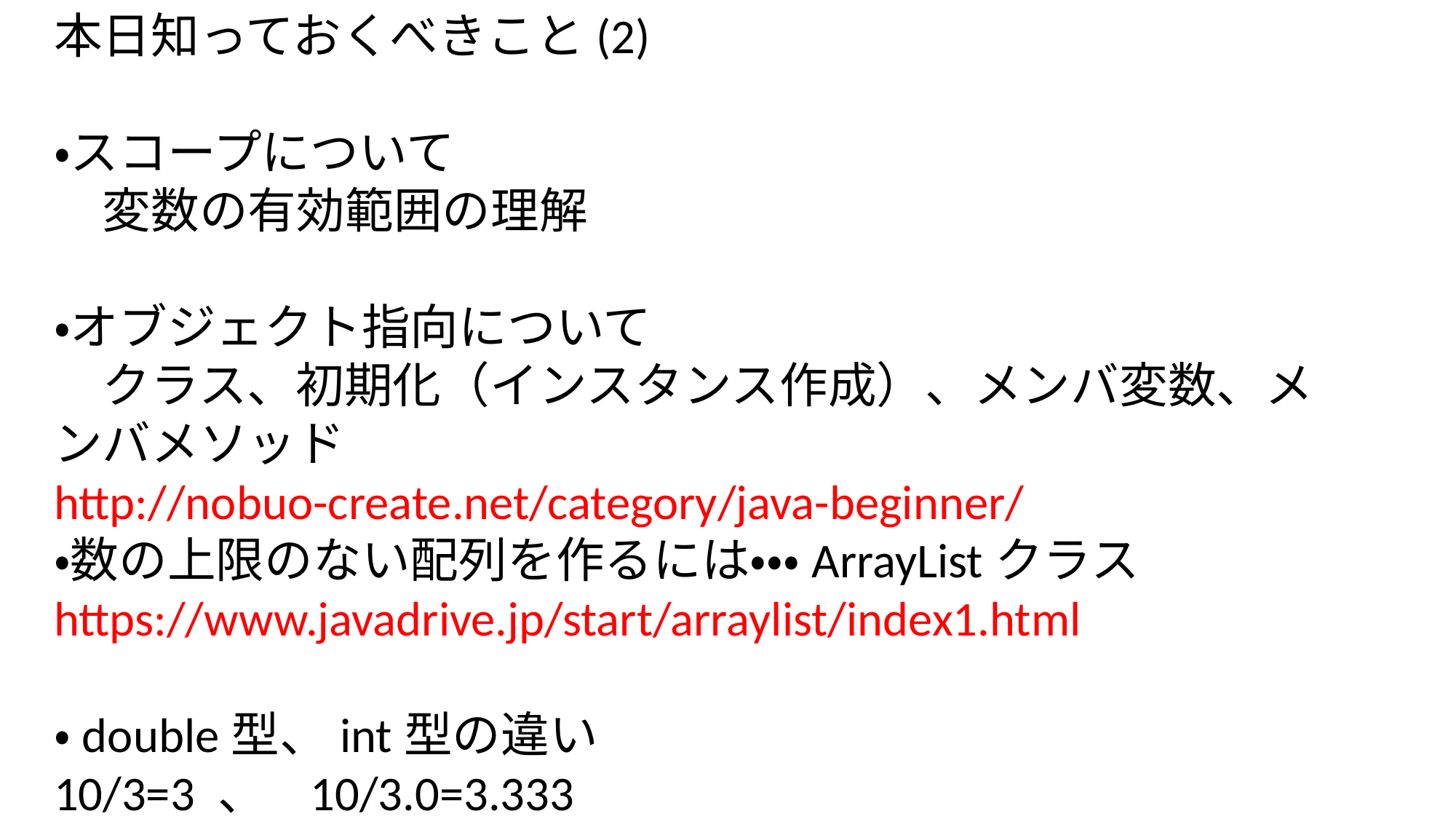

本日知っておくべきこと(2)

・スコープについて
　変数の有効範囲の理解

・オブジェクト指向について
　クラス、初期化（インスタンス作成）、メンバ変数、メンバメソッド
http://nobuo-create.net/category/java-beginner/
・数の上限のない配列を作るには・・・ArrayListクラス
https://www.javadrive.jp/start/arraylist/index1.html

・double型、int型の違い
10/3=3 、   10/3.0=3.333